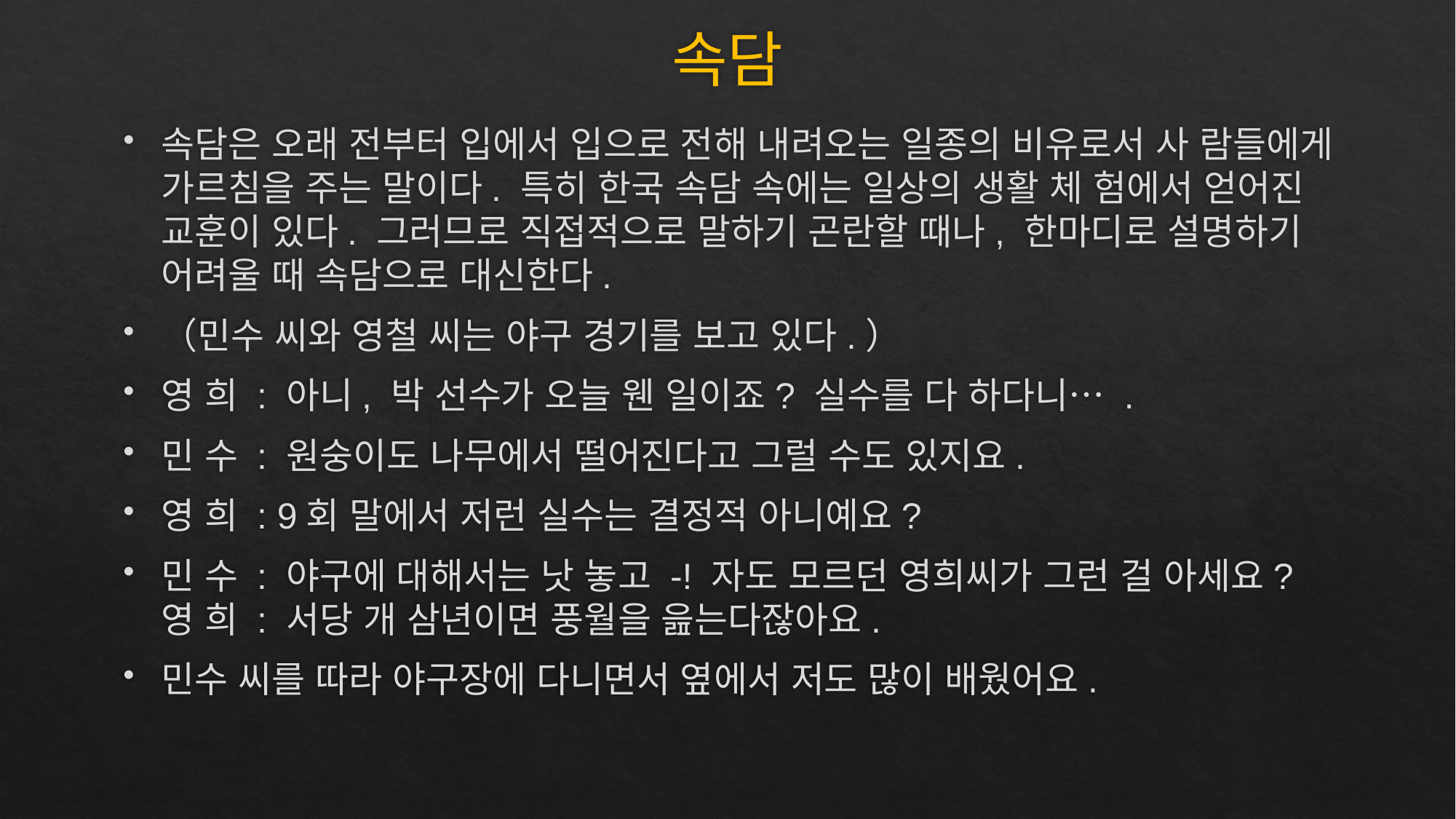

# 속담
속담은 오래 전부터 입에서 입으로 전해 내려오는 일종의 비유로서 사 람들에게 가르침을 주는 말이다. 특히 한국 속담 속에는 일상의 생활 체 험에서 얻어진 교훈이 있다. 그러므로 직접적으로 말하기 곤란할 때나, 한마디로 설명하기 어려울 때 속담으로 대신한다.
（민수 씨와 영철 씨는 야구 경기를 보고 있다.）
영 희 : 아니, 박 선수가 오늘 웬 일이죠? 실수를 다 하다니… .
민 수 : 원숭이도 나무에서 떨어진다고 그럴 수도 있지요.
영 희 : 9회 말에서 저런 실수는 결정적 아니예요?
민 수 : 야구에 대해서는 낫 놓고 -! 자도 모르던 영희씨가 그런 걸 아세요? 영 희 : 서당 개 삼년이면 풍월을 읊는다잖아요.
민수 씨를 따라 야구장에 다니면서 옆에서 저도 많이 배웠어요.